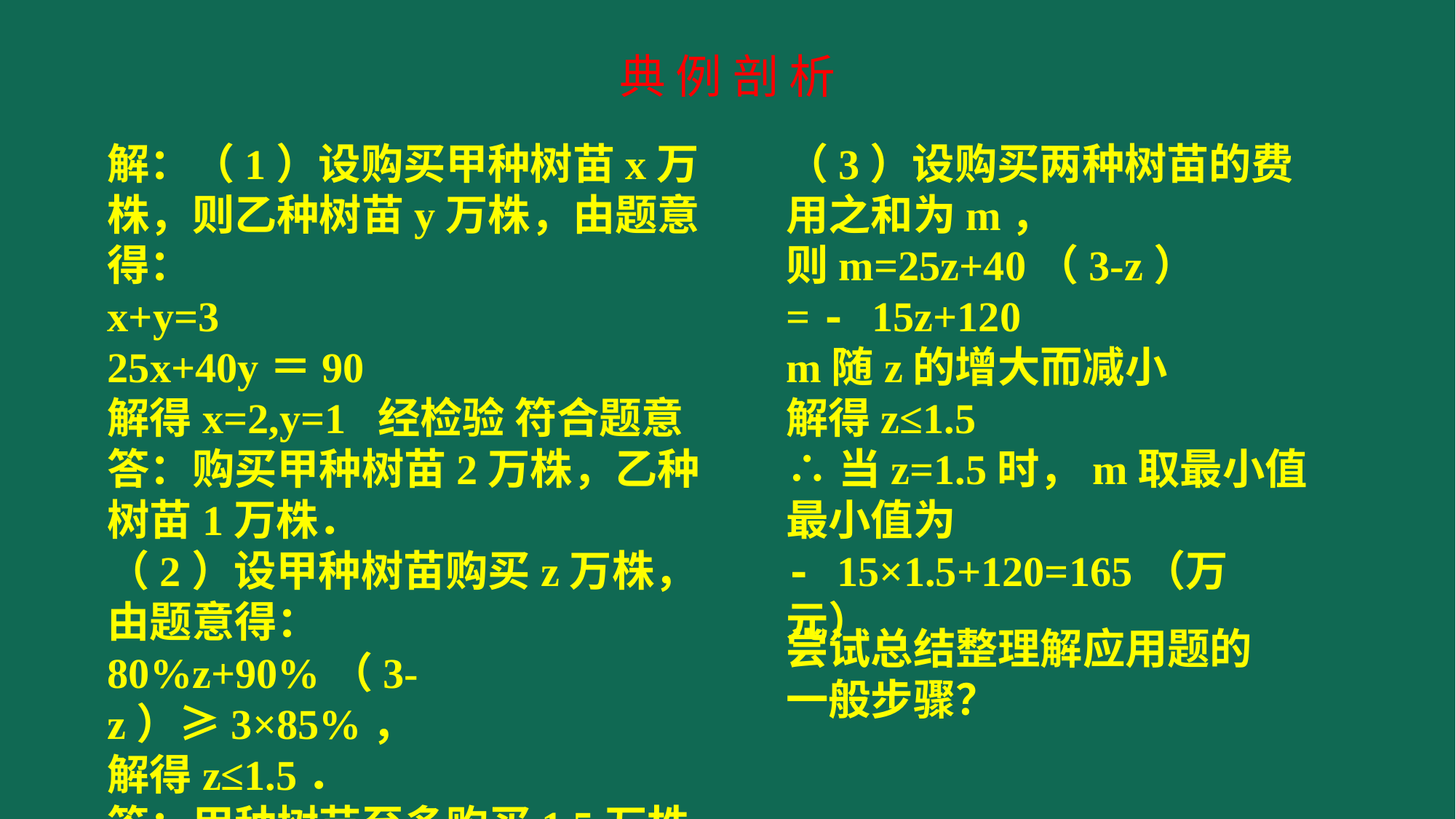

典 例 剖 析
解：（1）设购买甲种树苗x万株，则乙种树苗y万株，由题意得：
x+y=3
25x+40y＝90
解得x=2,y=1  经检验 符合题意
答：购买甲种树苗2万株，乙种树苗1万株．
（2）设甲种树苗购买z万株，
由题意得：
80%z+90%（3-z）≥3×85%，
解得z≤1.5．
答：甲种树苗至多购买1.5万株．

（3）设购买两种树苗的费用之和为m，
则m=25z+40（3-z）
= - 15z+120
m随z的增大而减小
解得z≤1.5
∴当z=1.5时，m取最小值
最小值为
- 15×1.5+120=165（万元）

尝试总结整理解应用题的一般步骤？